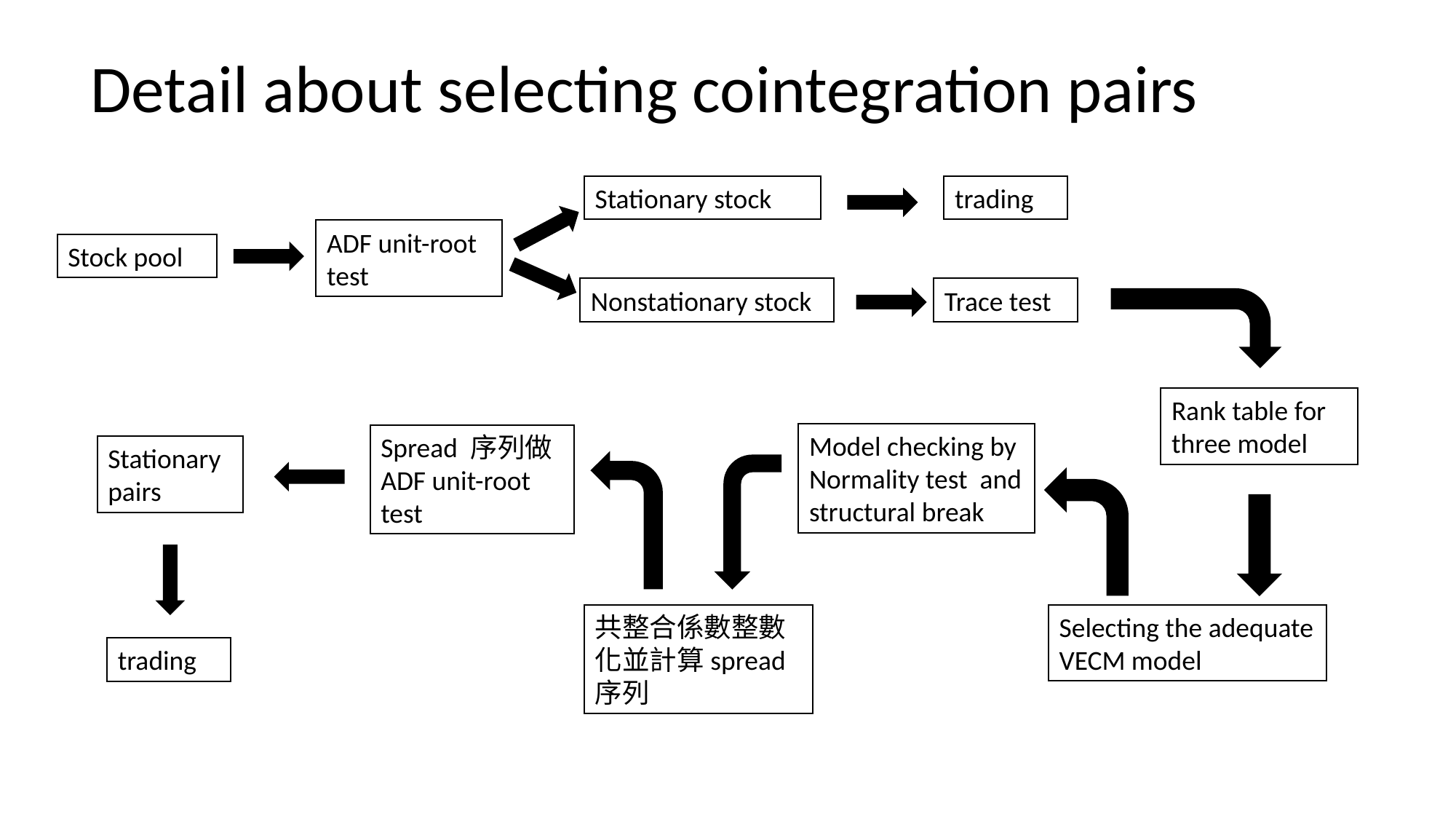

# Detail about selecting cointegration pairs
Stationary stock
trading

ADF unit-root test
Stock pool

Nonstationary stock
Trace test

Rank table for three model
Model checking by Normality test  and structural break
Spread 序列做ADF unit-root test
Stationary pairs

共整合係數整數化並計算spread序列
Selecting the adequate VECM model
trading